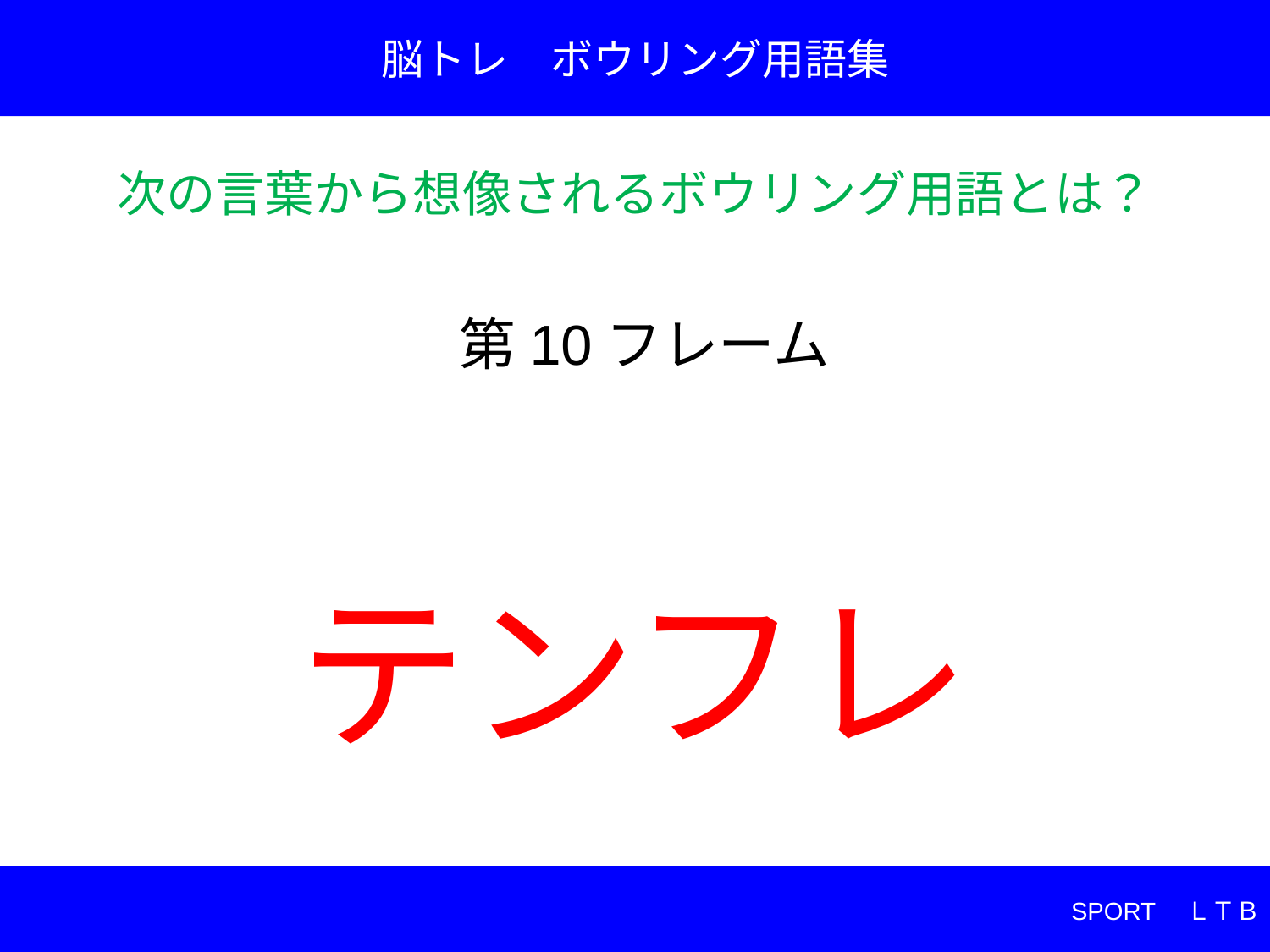

脳トレ　ボウリング用語集
次の言葉から想像されるボウリング用語とは？
第10フレーム
# テンフレ
SPORT　ＬＴＢ